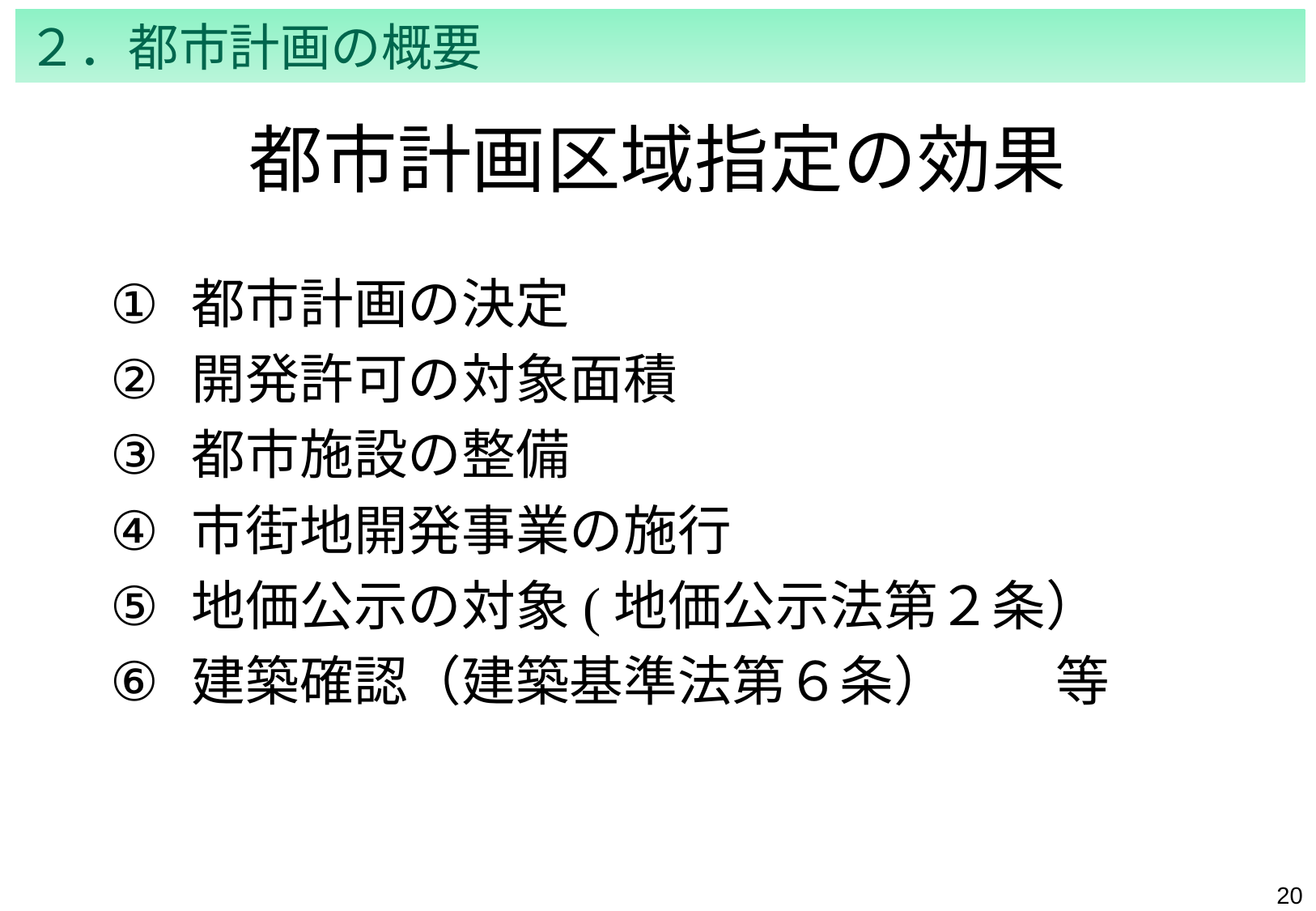

２．都市計画の概要
# 都市計画区域指定の効果
都市計画の決定
開発許可の対象面積
都市施設の整備
市街地開発事業の施行
地価公示の対象(地価公示法第２条）
建築確認（建築基準法第６条）　　等
20